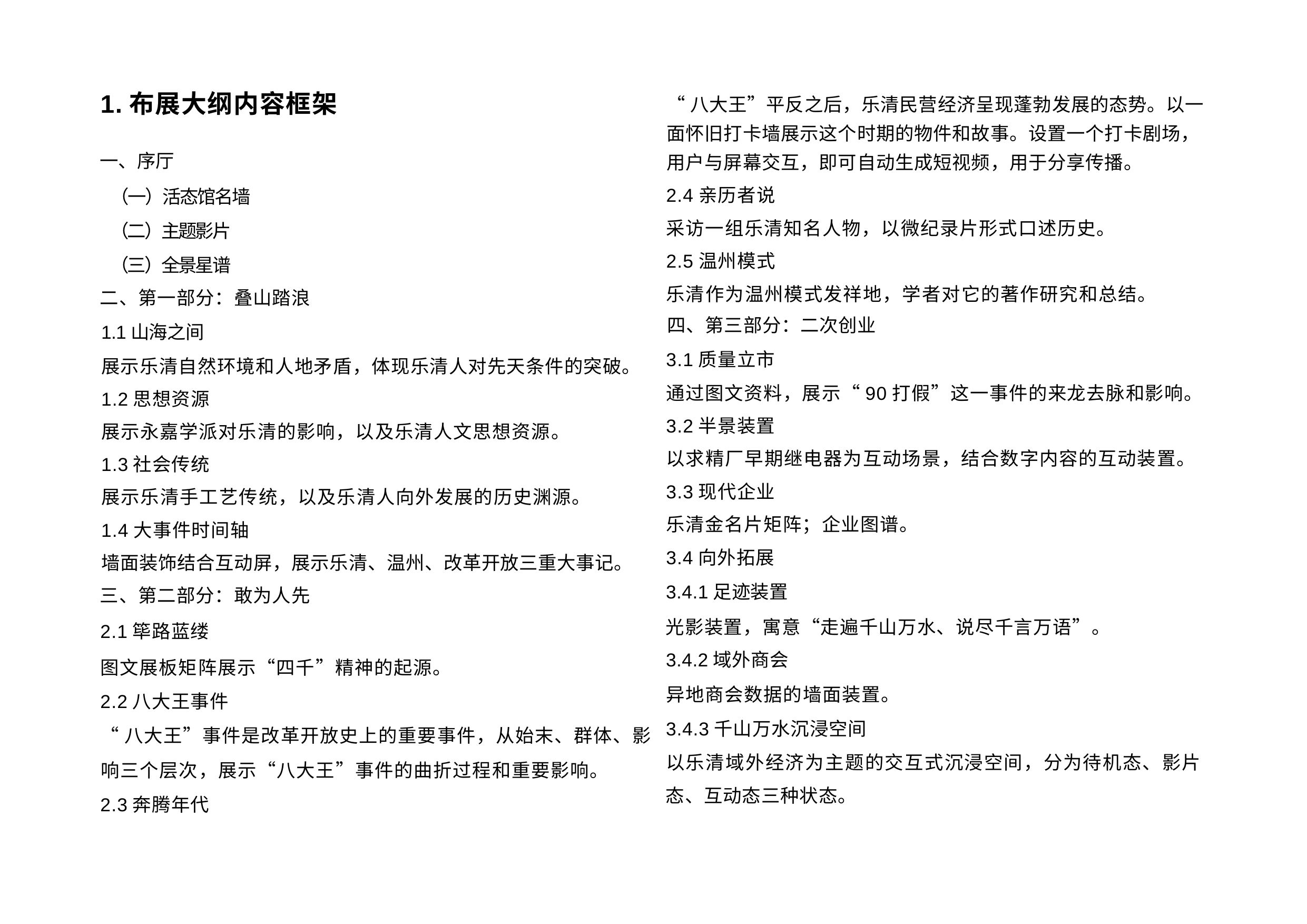

“八大王”平反之后，乐清民营经济呈现蓬勃发展的态势。以一面怀旧打卡墙展示这个时期的物件和故事。设置一个打卡剧场，用户与屏幕交互，即可自动生成短视频，用于分享传播。
2.4亲历者说
采访一组乐清知名人物，以微纪录片形式口述历史。
2.5温州模式
乐清作为温州模式发祥地，学者对它的著作研究和总结。
四、第三部分：二次创业
3.1质量立市
通过图文资料，展示“90打假”这一事件的来龙去脉和影响。
3.2半景装置
以求精厂早期继电器为互动场景，结合数字内容的互动装置。
3.3现代企业
乐清金名片矩阵；企业图谱。
3.4向外拓展
3.4.1足迹装置
光影装置，寓意“走遍千山万水、说尽千言万语”。
3.4.2域外商会
异地商会数据的墙面装置。
3.4.3千山万水沉浸空间
以乐清域外经济为主题的交互式沉浸空间，分为待机态、影片
态、互动态三种状态。

1.布展大纲内容框架

一、序厅
（一）活态馆名墙
（二）主题影片
（三）全景星谱
二、第一部分：叠山踏浪
1.1山海之间
展示乐清自然环境和人地矛盾，体现乐清人对先天条件的突破。
1.2思想资源
展示永嘉学派对乐清的影响，以及乐清人文思想资源。
1.3社会传统
展示乐清手工艺传统，以及乐清人向外发展的历史渊源。
1.4大事件时间轴
墙面装饰结合互动屏，展示乐清、温州、改革开放三重大事记。
三、第二部分：敢为人先
2.1筚路蓝缕
图文展板矩阵展示“四千”精神的起源。
2.2八大王事件
“八大王”事件是改革开放史上的重要事件，从始末、群体、影
响三个层次，展示“八大王”事件的曲折过程和重要影响。

2.3奔腾年代
2